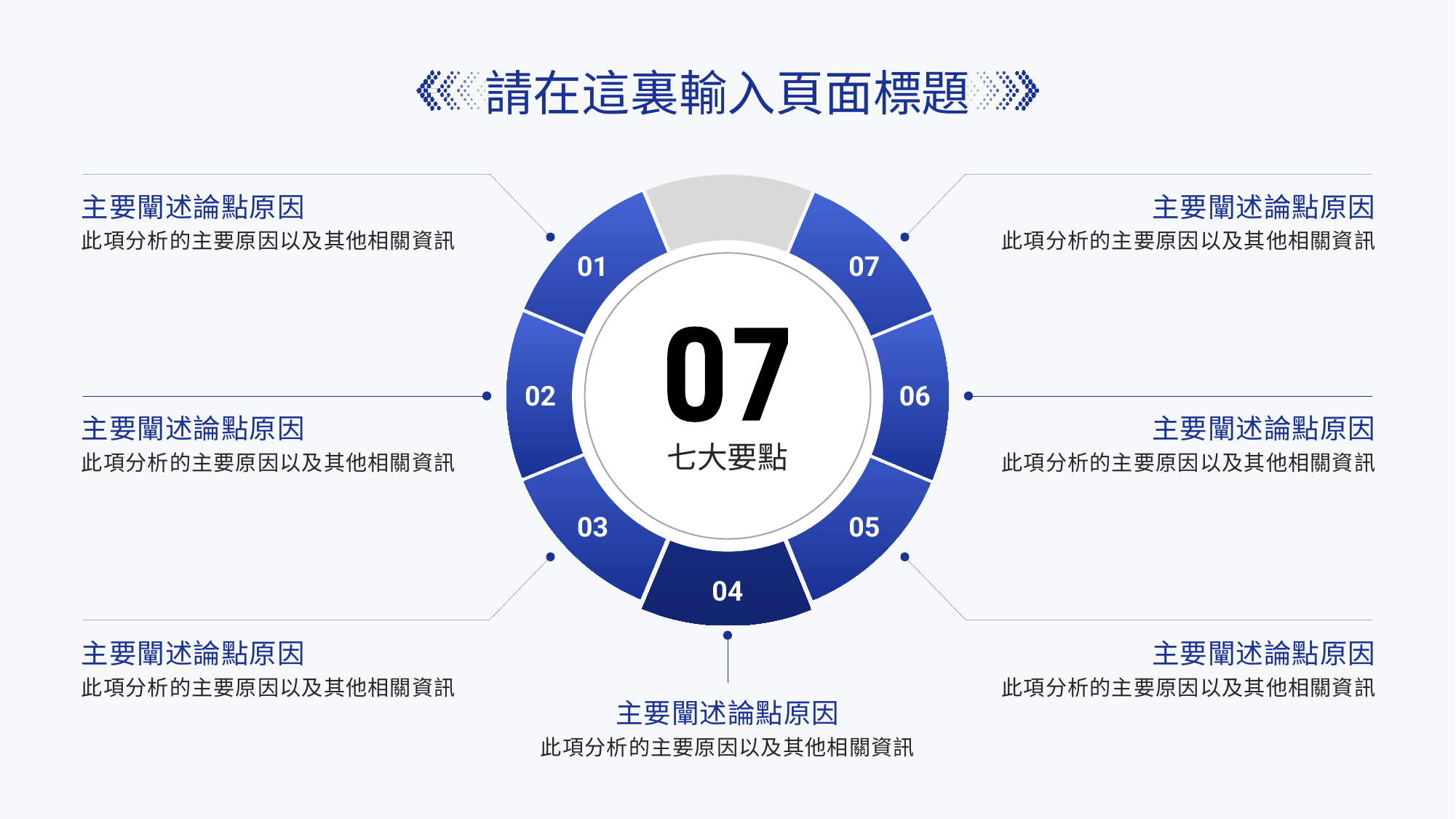

請在這裏輸入頁面標題

主要闡述論點原因
此項分析的主要原因以及其他相關資訊
主要闡述論點原因
此項分析的主要原因以及其他相關資訊

01
07

02
06

主要闡述論點原因
此項分析的主要原因以及其他相關資訊
主要闡述論點原因
此項分析的主要原因以及其他相關資訊
七大要點
03
05

04
主要闡述論點原因
此項分析的主要原因以及其他相關資訊
主要闡述論點原因
此項分析的主要原因以及其他相關資訊
主要闡述論點原因
此項分析的主要原因以及其他相關資訊